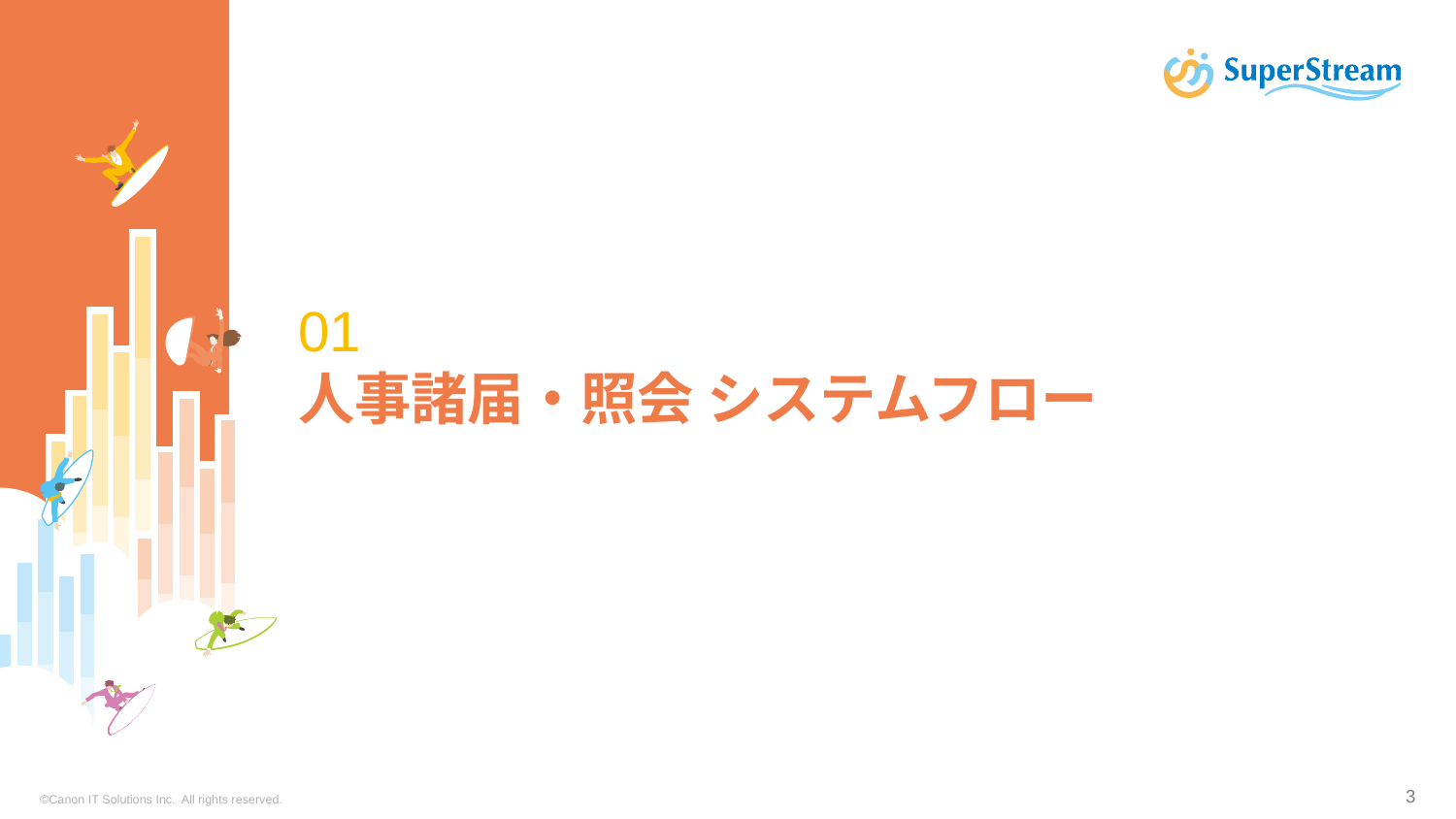

# 01 人事諸届・照会 システムフロー
©Canon IT Solutions Inc.  All rights reserved.
3